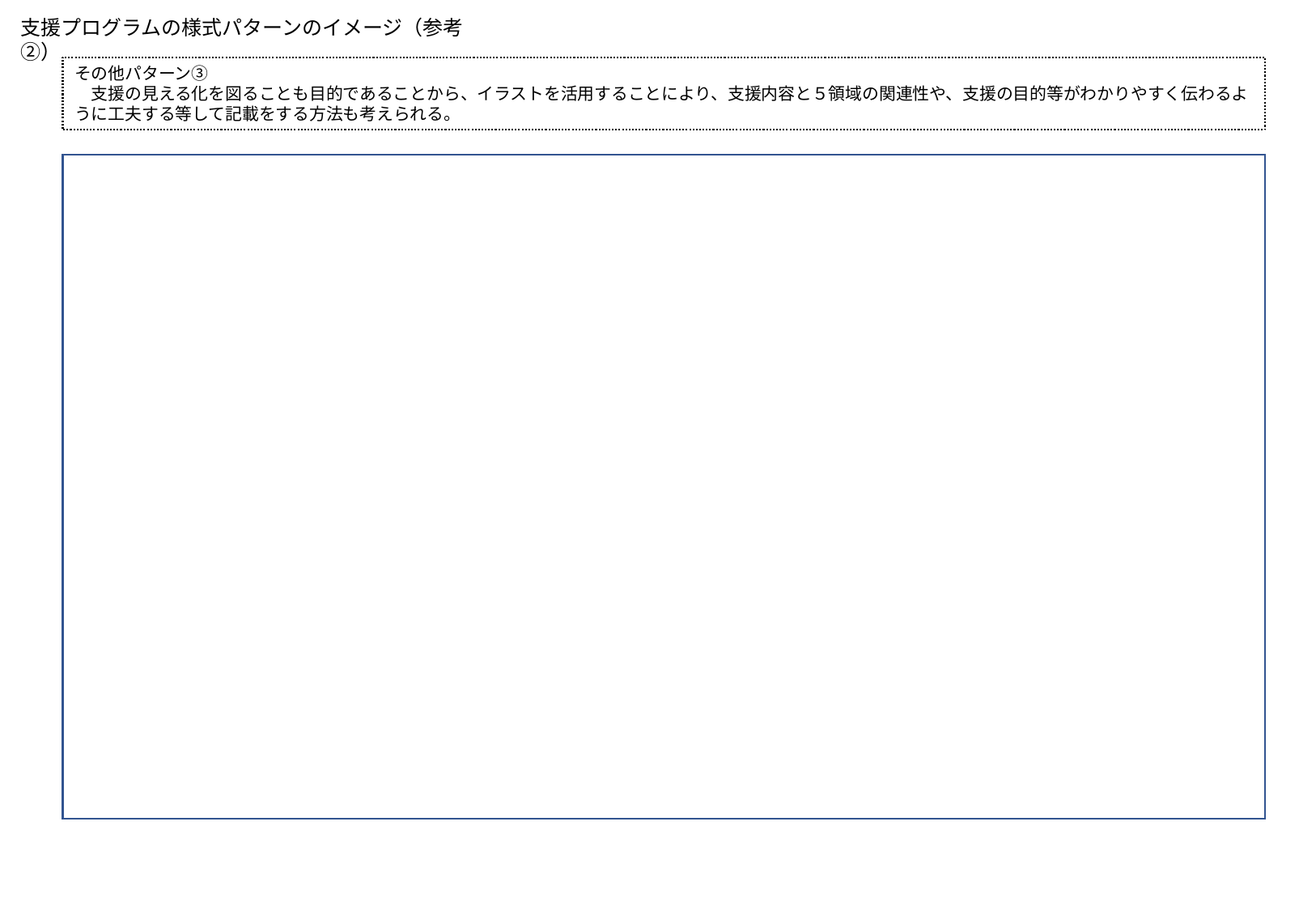

支援プログラムの様式パターンのイメージ（参考②）
その他パターン③
　支援の見える化を図ることも目的であることから、イラストを活用することにより、支援内容と５領域の関連性や、支援の目的等がわかりやすく伝わるように工夫する等して記載をする方法も考えられる。